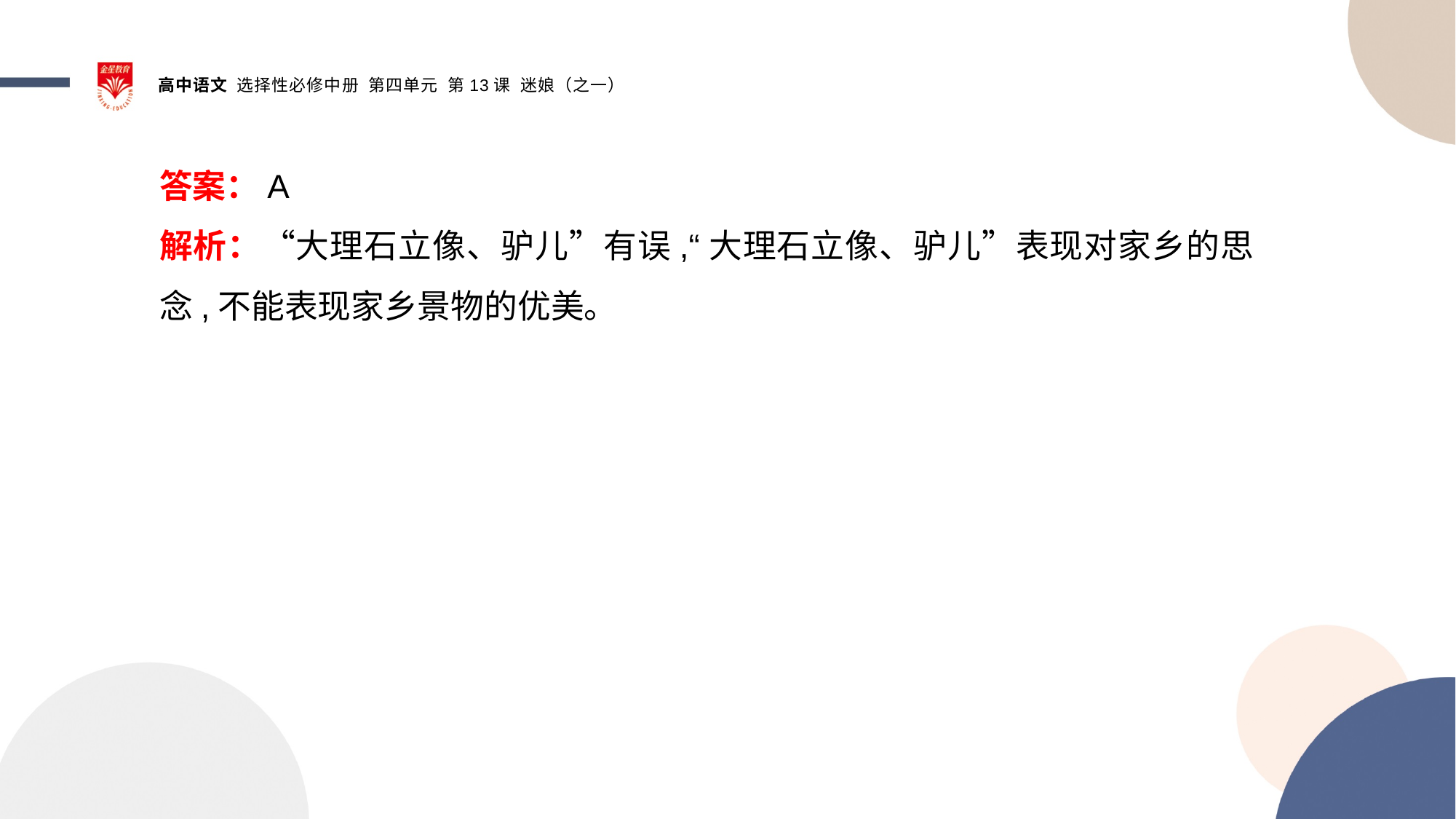

答案：A
解析：“大理石立像、驴儿”有误,“大理石立像、驴儿”表现对家乡的思念,不能表现家乡景物的优美。